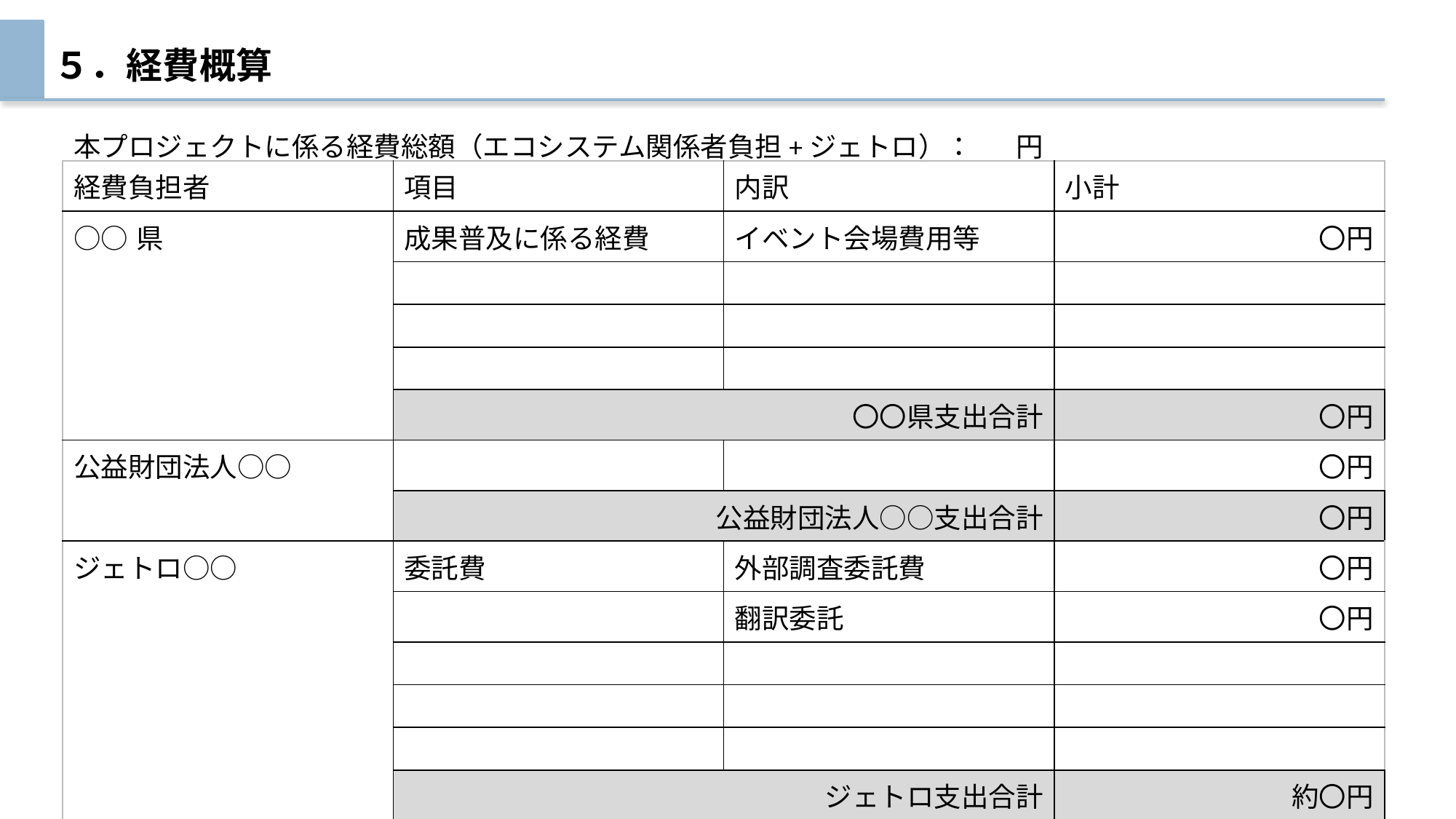

５．経費概算
本プロジェクトに係る経費総額（エコシステム関係者負担+ジェトロ）：       円
| 経費負担者 | 項目 | 内訳 | 小計 |
| --- | --- | --- | --- |
| ○○県 | 成果普及に係る経費 | イベント会場費用等 | 〇円 |
|  |  |  |  |
|  |  |  |  |
|  |  |  |  |
|  | 〇〇県支出合計 |  | 〇円 |
| 公益財団法人○○ |  |  | 〇円 |
|  | 公益財団法人○○支出合計 |  | 〇円 |
| ジェトロ○○ | 委託費 | 外部調査委託費 | 〇円 |
|  |  | 翻訳委託 | 〇円 |
|  |  |  |  |
|  |  |  |  |
|  |  |  |  |
|  | ジェトロ支出合計 |  | 約〇円 |
| 総計 |  |  | 約〇円 |